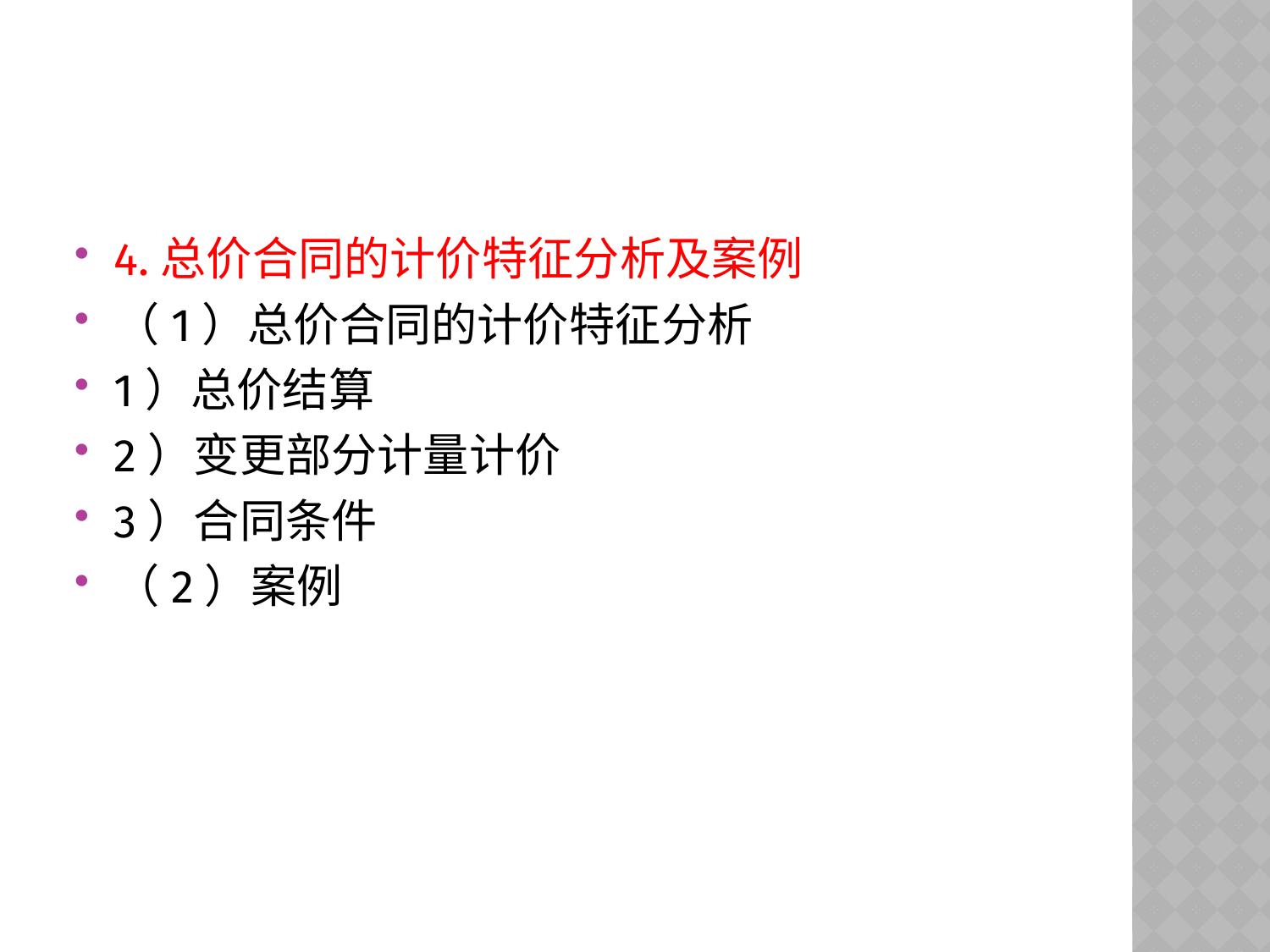

#
4.总价合同的计价特征分析及案例
（1）总价合同的计价特征分析
1）总价结算
2）变更部分计量计价
3）合同条件
（2）案例